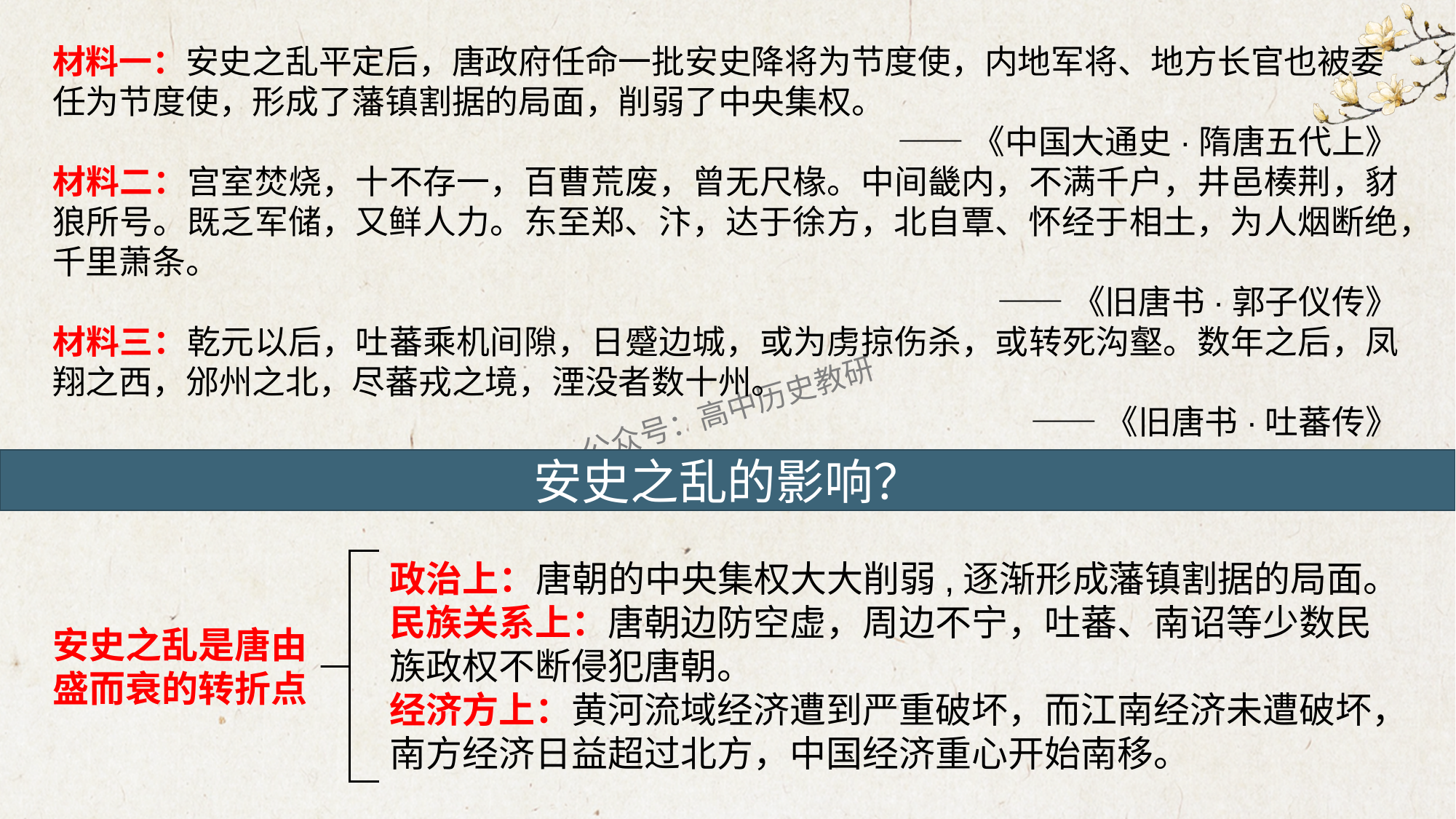

材料一：安史之乱平定后，唐政府任命一批安史降将为节度使，内地军将、地方长官也被委任为节度使，形成了藩镇割据的局面，削弱了中央集权。
——《中国大通史·隋唐五代上》
材料二：宫室焚烧，十不存一，百曹荒废，曾无尺椽。中间畿内，不满千户，井邑楱荆，豺狼所号。既乏军储，又鲜人力。东至郑、汴，达于徐方，北自覃、怀经于相土，为人烟断绝，千里萧条。
                                ——《旧唐书·郭子仪传》
材料三：乾元以后，吐蕃乘机间隙，日蹙边城，或为虏掠伤杀，或转死沟壑。数年之后，凤翔之西，邠州之北，尽蕃戎之境，湮没者数十州。
——《旧唐书·吐蕃传》
安史之乱的影响？
政治上：唐朝的中央集权大大削弱,逐渐形成藩镇割据的局面。
民族关系上：唐朝边防空虚，周边不宁，吐蕃、南诏等少数民族政权不断侵犯唐朝。
经济方上：黄河流域经济遭到严重破坏，而江南经济未遭破坏，南方经济日益超过北方，中国经济重心开始南移。

安史之乱是唐由盛而衰的转折点